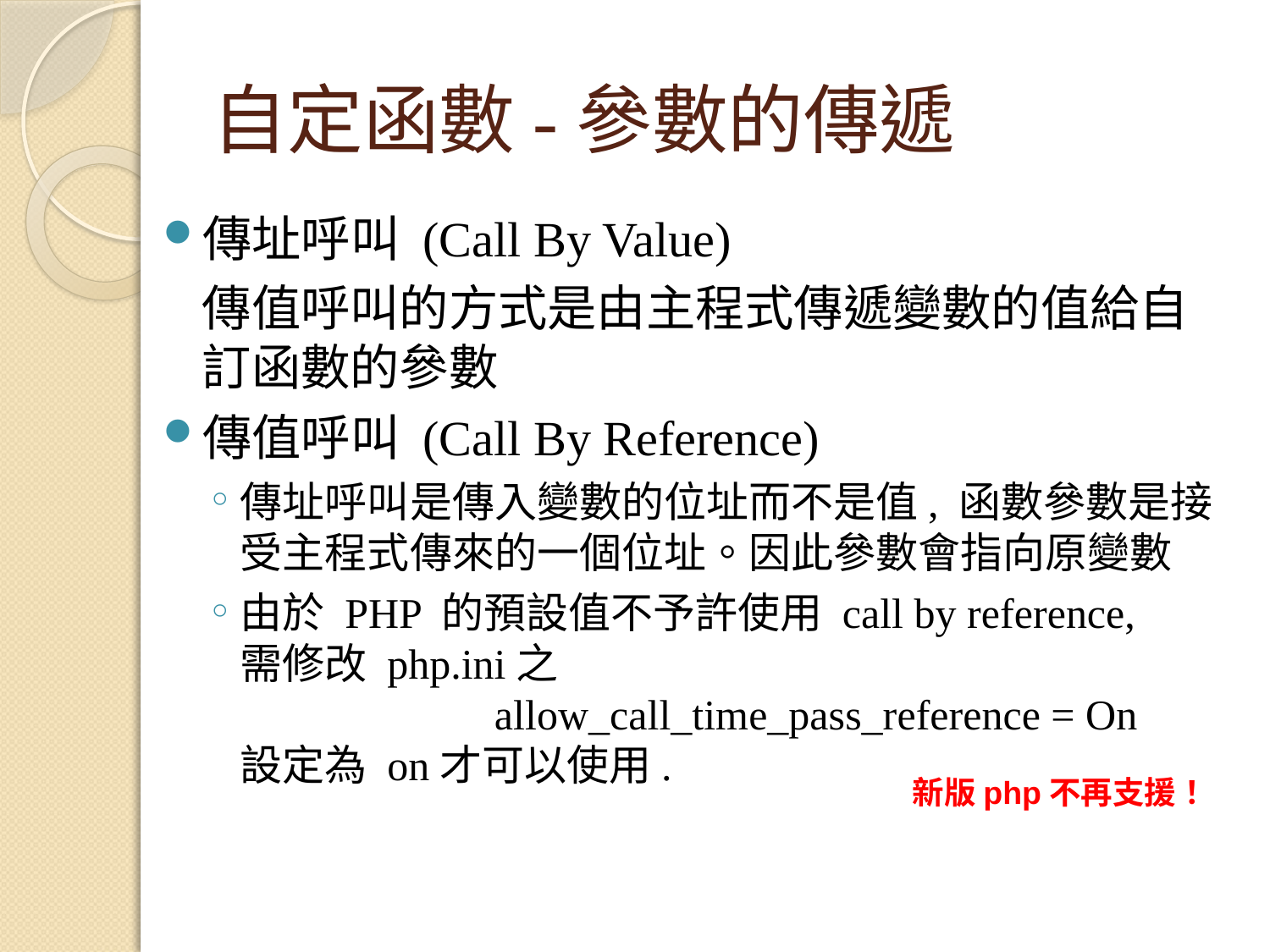

# 自定函數-參數的傳遞
傳址呼叫 (Call By Value)
	傳值呼叫的方式是由主程式傳遞變數的值給自訂函數的參數
傳值呼叫 (Call By Reference)
傳址呼叫是傳入變數的位址而不是值, 函數參數是接受主程式傳來的一個位址。因此參數會指向原變數
由於 PHP 的預設值不予許使用 call by reference,
需修改 php.ini之
		allow_call_time_pass_reference = On
設定為 on才可以使用.

新版php不再支援！